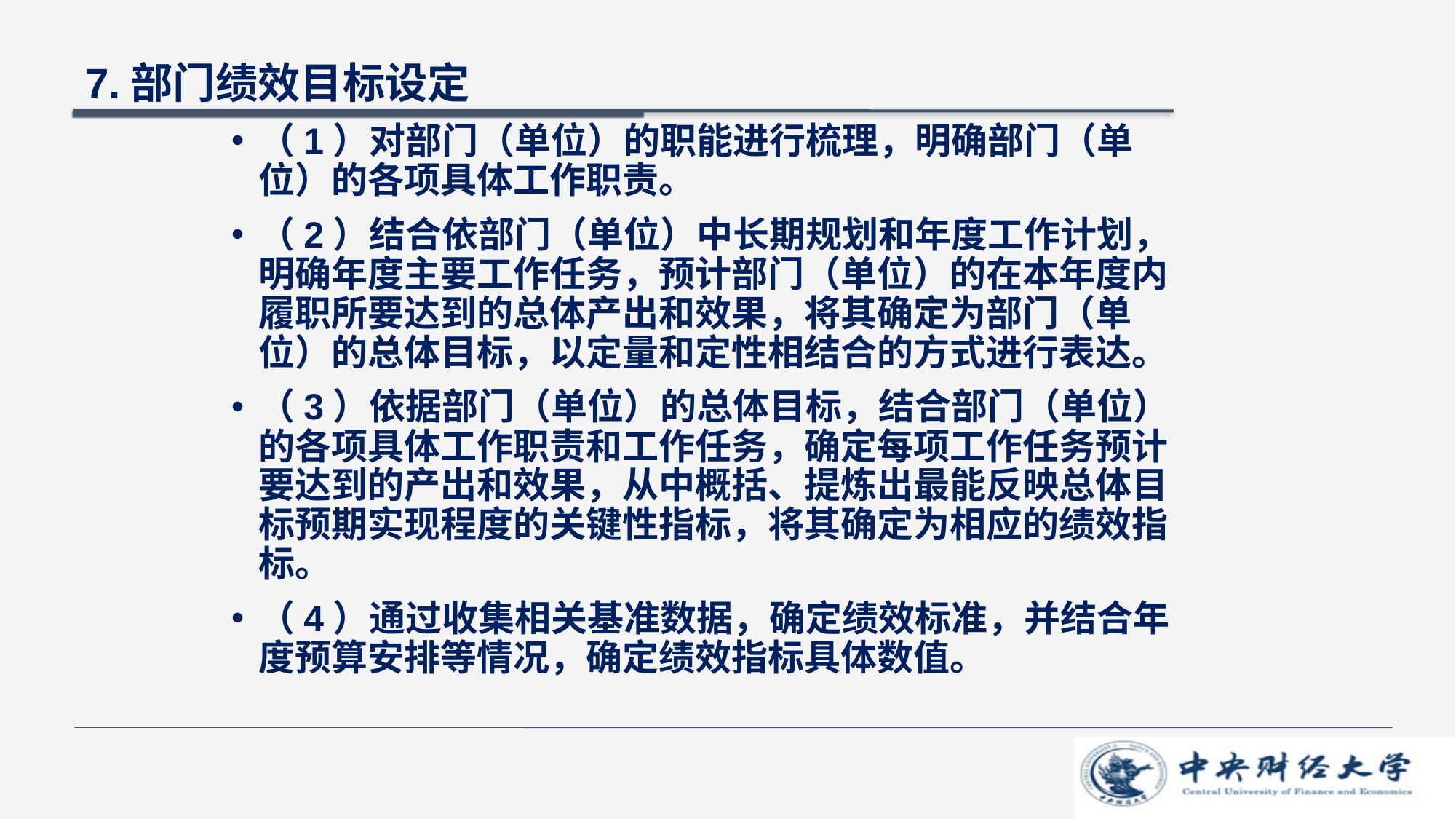

# 7.部门绩效目标设定
（1）对部门（单位）的职能进行梳理，明确部门（单位）的各项具体工作职责。
（2）结合依部门（单位）中长期规划和年度工作计划，明确年度主要工作任务，预计部门（单位）的在本年度内履职所要达到的总体产出和效果，将其确定为部门（单位）的总体目标，以定量和定性相结合的方式进行表达。
（3）依据部门（单位）的总体目标，结合部门（单位）的各项具体工作职责和工作任务，确定每项工作任务预计要达到的产出和效果，从中概括、提炼出最能反映总体目标预期实现程度的关键性指标，将其确定为相应的绩效指标。
（4）通过收集相关基准数据，确定绩效标准，并结合年度预算安排等情况，确定绩效指标具体数值。